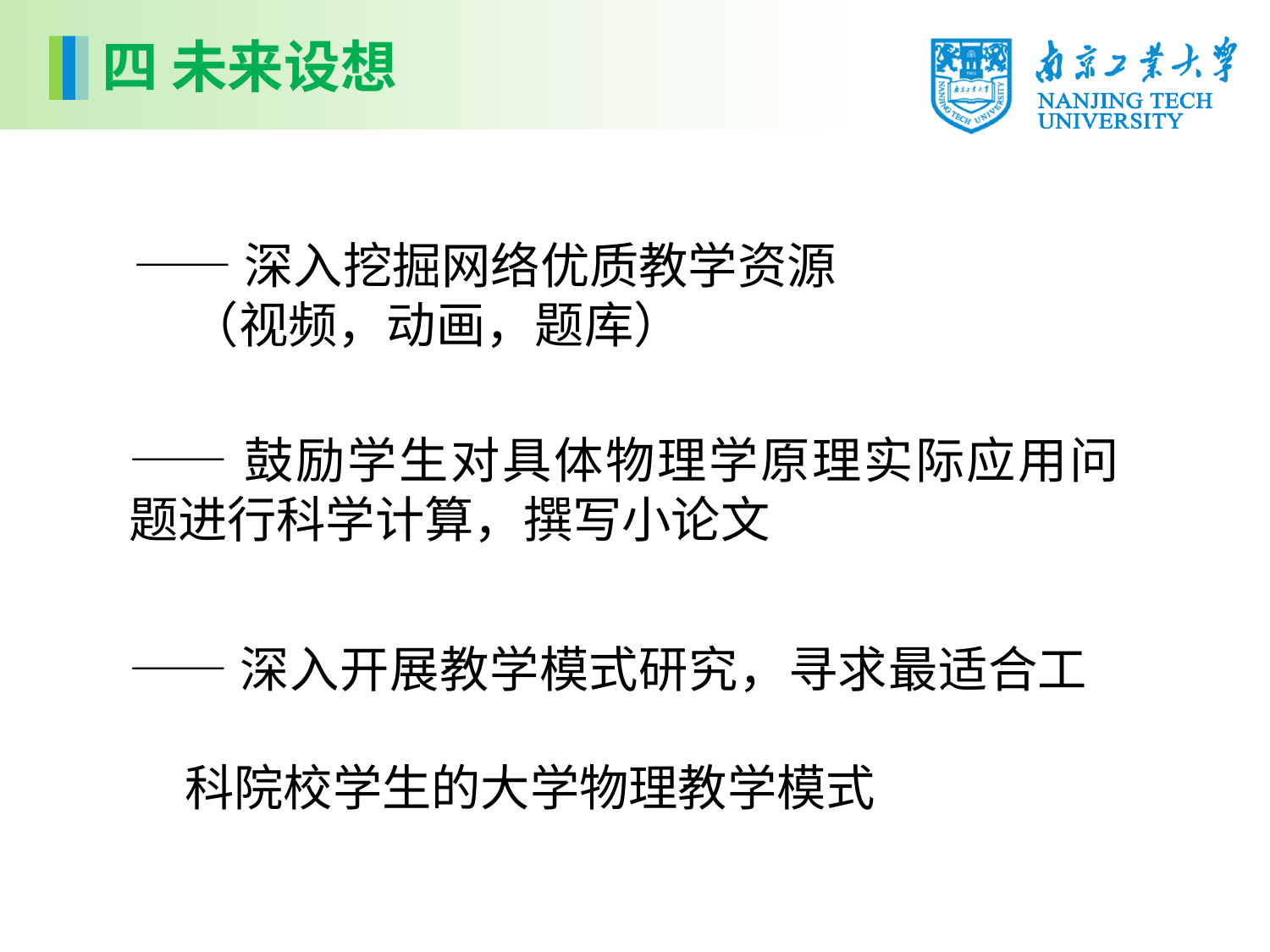

四 未来设想
——深入挖掘网络优质教学资源
    （视频，动画，题库）
——鼓励学生对具体物理学原理实际应用问题进行科学计算，撰写小论文
——深入开展教学模式研究，寻求最适合工
    科院校学生的大学物理教学模式